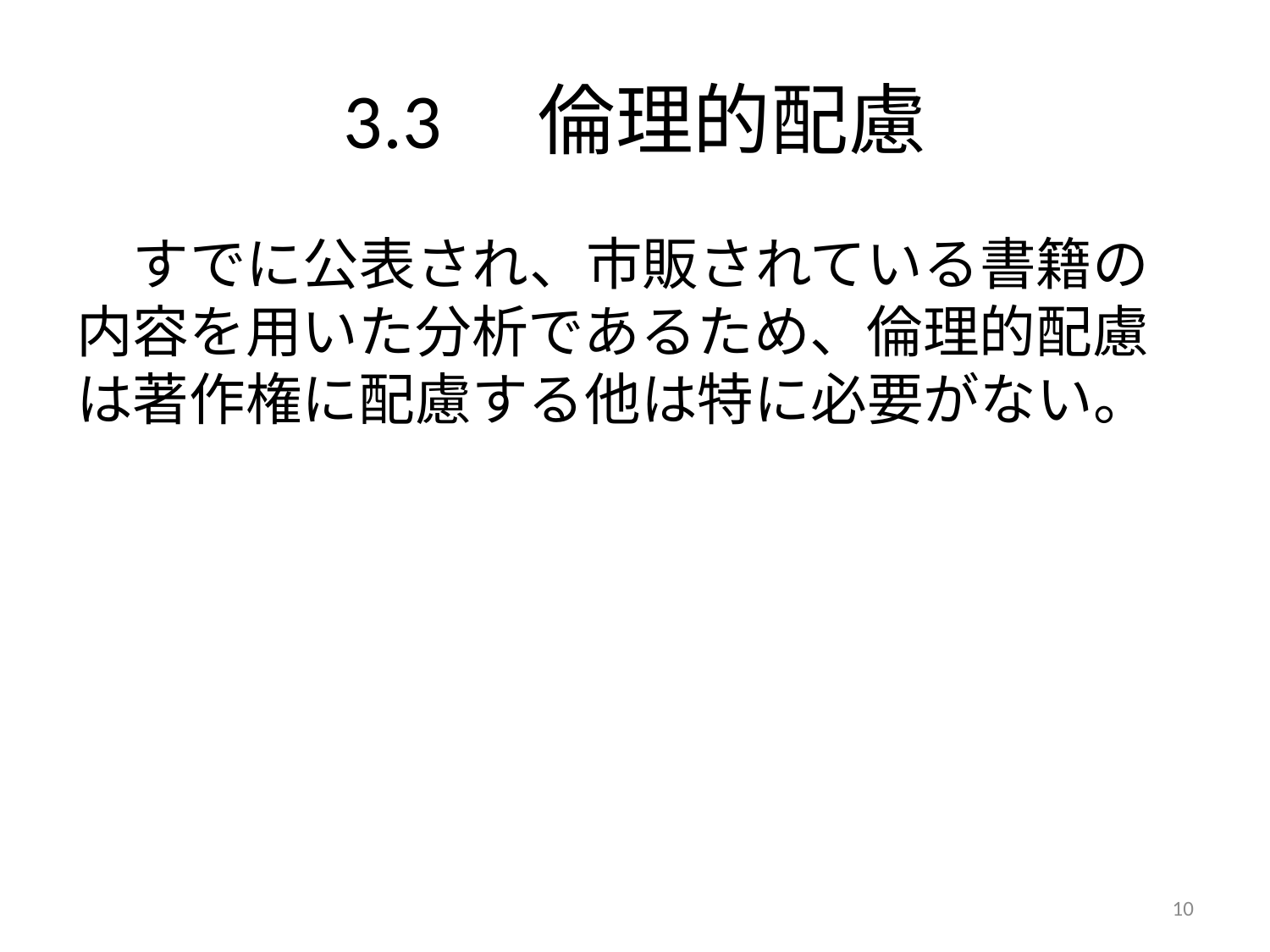

# 3.3　倫理的配慮
　すでに公表され、市販されている書籍の内容を用いた分析であるため、倫理的配慮は著作権に配慮する他は特に必要がない。
10